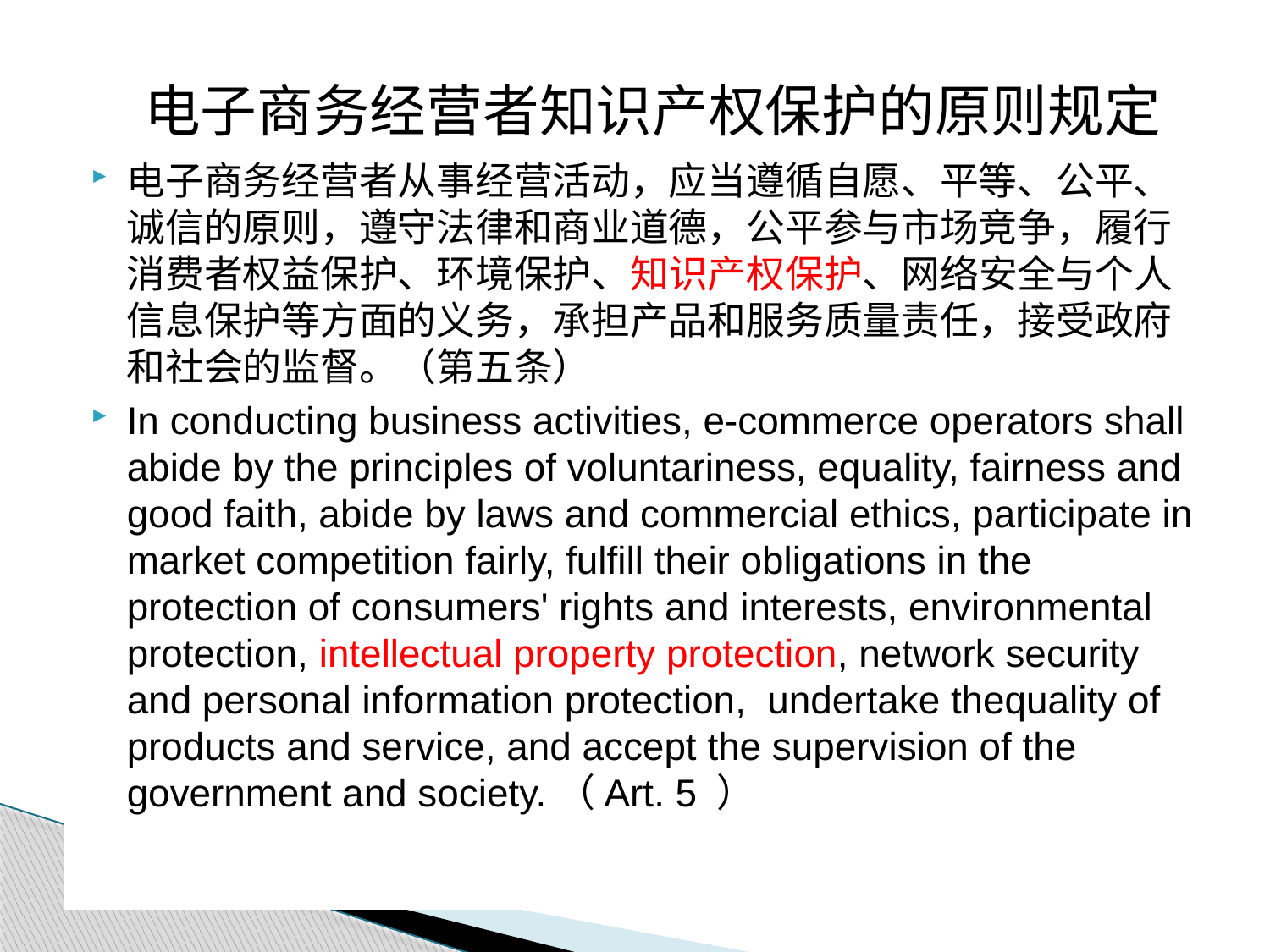

电子商务经营者知识产权保护的原则规定
电子商务经营者从事经营活动，应当遵循自愿、平等、公平、诚信的原则，遵守法律和商业道德，公平参与市场竞争，履行消费者权益保护、环境保护、知识产权保护、网络安全与个人信息保护等方面的义务，承担产品和服务质量责任，接受政府和社会的监督。（第五条）
In conducting business activities, e-commerce operators shall abide by the principles of voluntariness, equality, fairness and good faith, abide by laws and commercial ethics, participate in market competition fairly, fulfill their obligations in the protection of consumers' rights and interests, environmental protection, intellectual property protection, network security and personal information protection,  undertake thequality of  products and service, and accept the supervision of the government and society.（Art. 5 ）